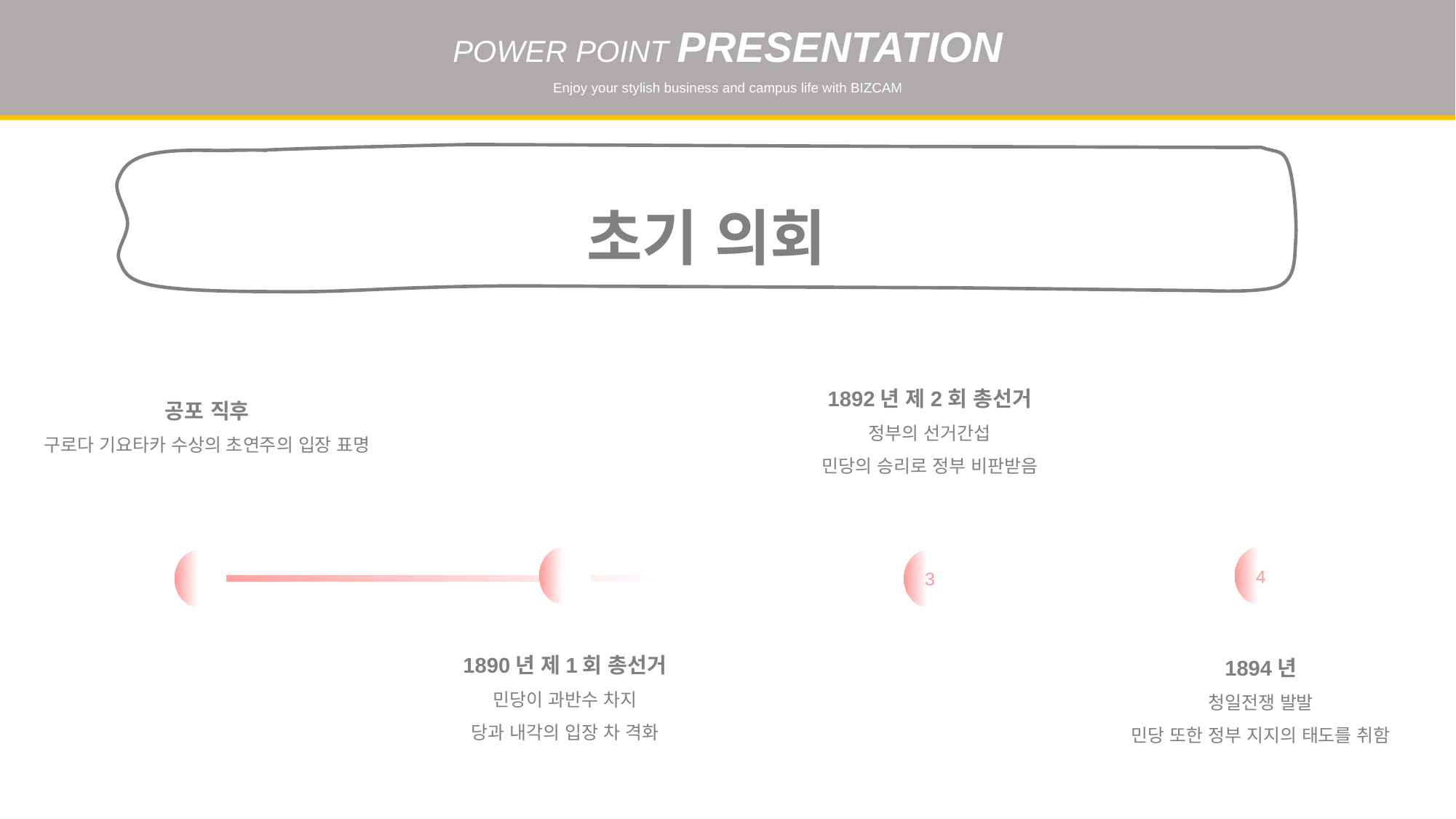

POWER POINT PRESENTATION
Enjoy your stylish business and campus life with BIZCAM
초기 의회
1892년 제2회 총선거
정부의 선거간섭
민당의 승리로 정부 비판받음
공포 직후
구로다 기요타카 수상의 초연주의 입장 표명
2
4
1
3

1890년 제1회 총선거
민당이 과반수 차지
당과 내각의 입장 차 격화
1894년
청일전쟁 발발
민당 또한 정부 지지의 태도를 취함